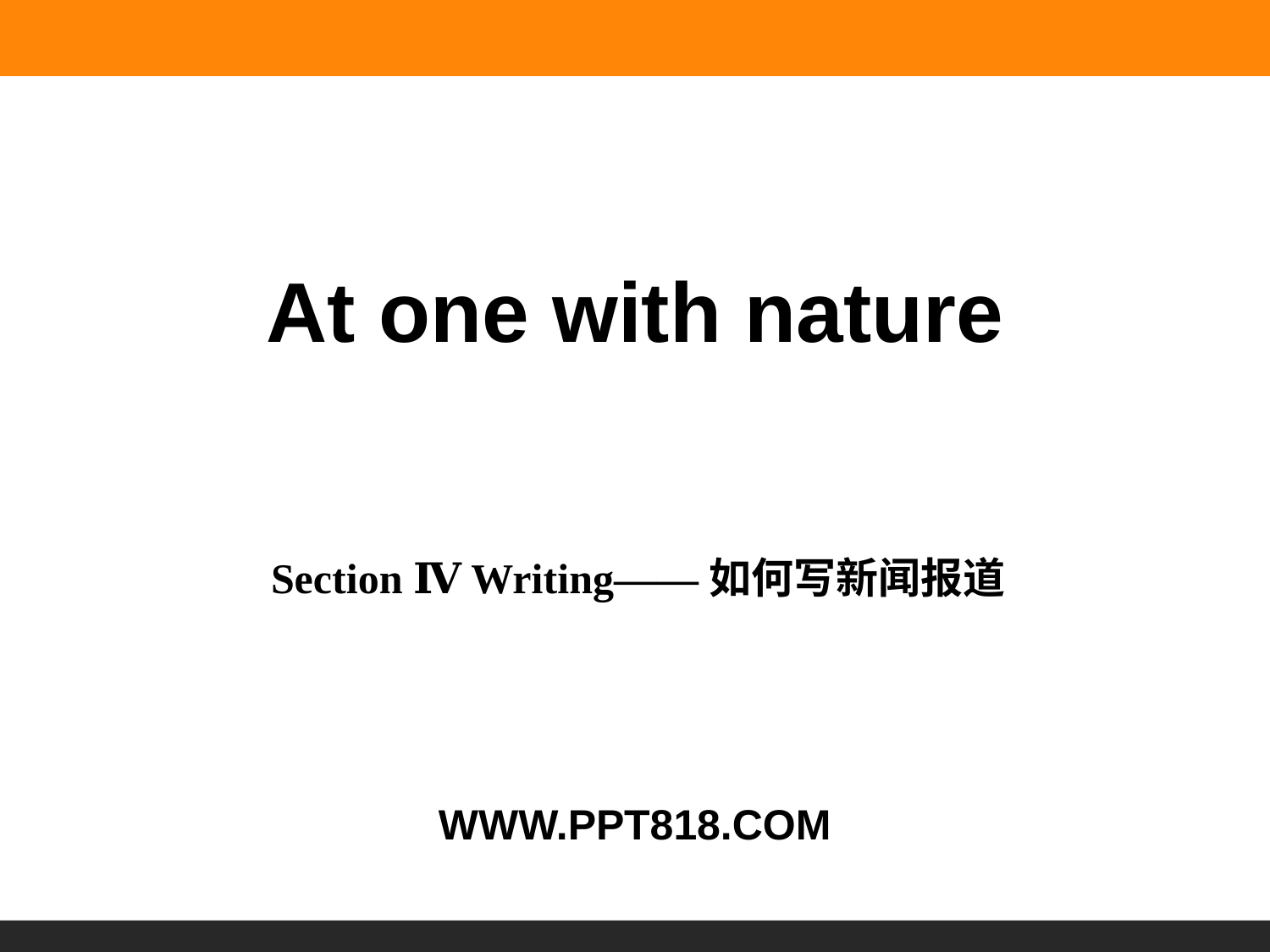

At one with nature
Section Ⅳ Writing——如何写新闻报道
WWW.PPT818.COM